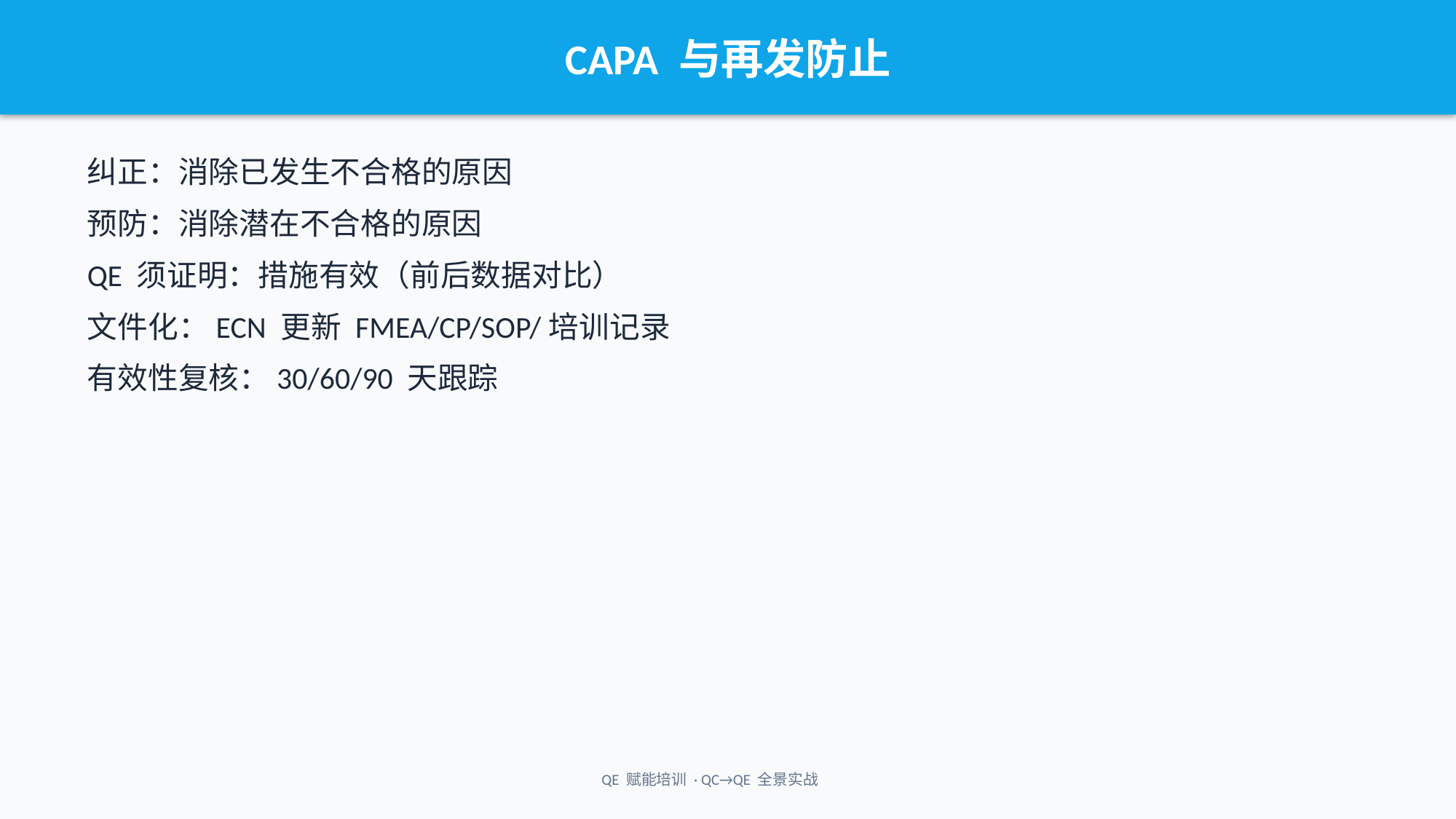

CAPA 与再发防止
纠正：消除已发生不合格的原因
预防：消除潜在不合格的原因
QE 须证明：措施有效（前后数据对比）
文件化：ECN 更新 FMEA/CP/SOP/培训记录
有效性复核：30/60/90 天跟踪
QE 赋能培训 · QC→QE 全景实战